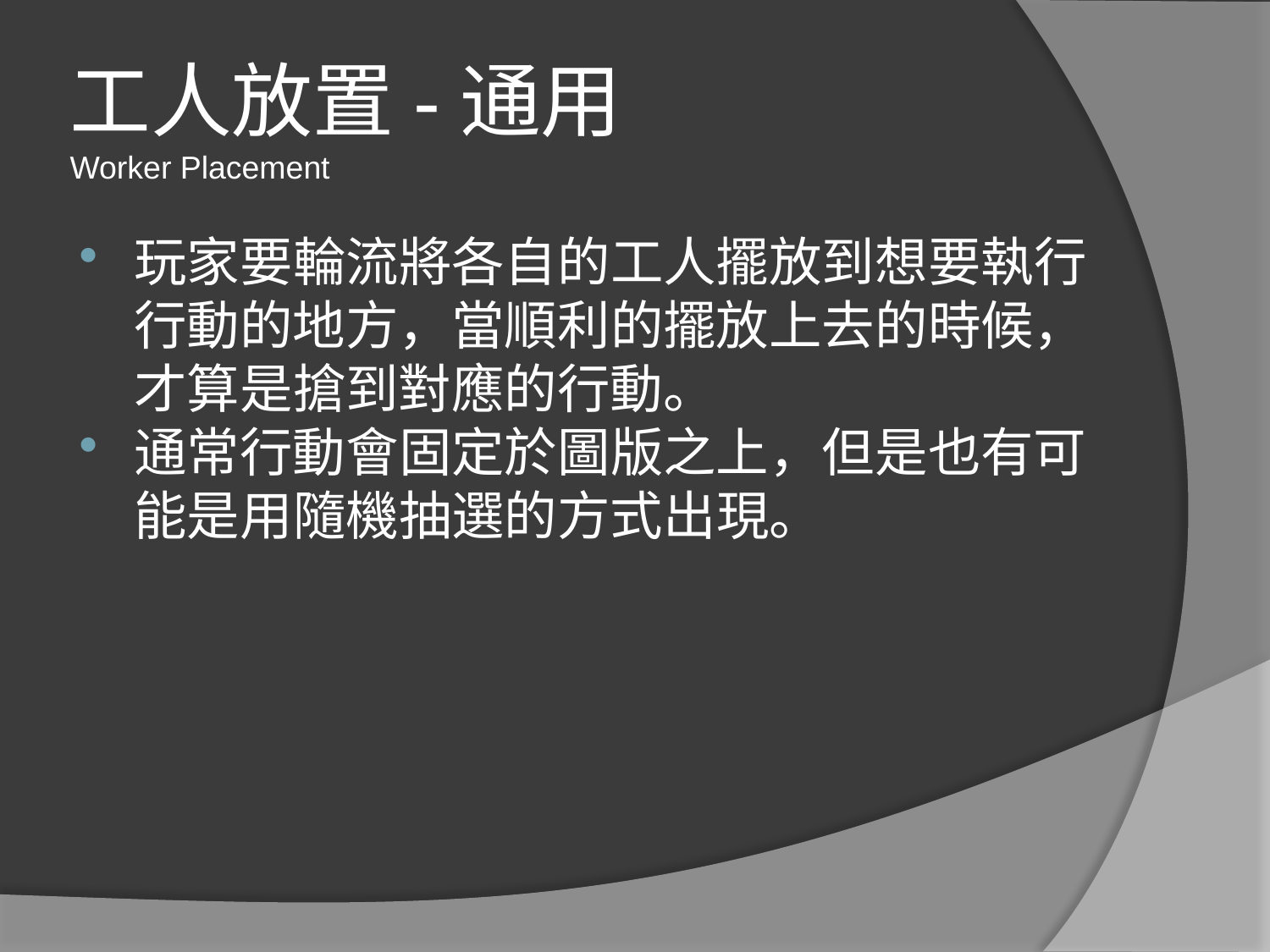

工人放置-通用
Worker Placement
玩家要輪流將各自的工人擺放到想要執行行動的地方，當順利的擺放上去的時候，才算是搶到對應的行動。
通常行動會固定於圖版之上，但是也有可能是用隨機抽選的方式出現。